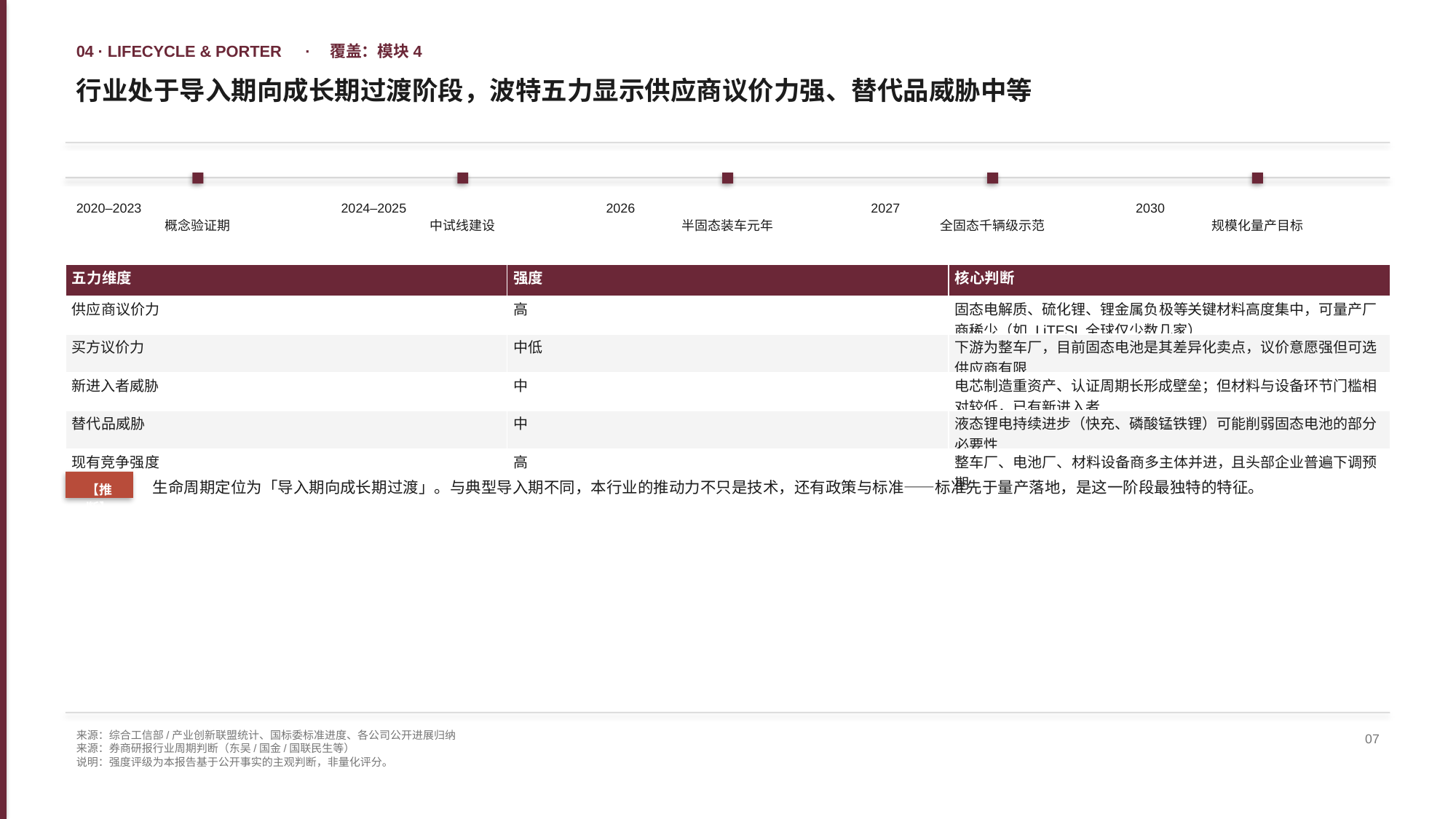

04 · LIFECYCLE & PORTER　·　覆盖：模块4
行业处于导入期向成长期过渡阶段，波特五力显示供应商议价力强、替代品威胁中等

2020–2023
概念验证期
2024–2025
中试线建设
2026
半固态装车元年
2027
全固态千辆级示范
2030
规模化量产目标
| 五力维度 | 强度 | 核心判断 |
| --- | --- | --- |
| 供应商议价力 | 高 | 固态电解质、硫化锂、锂金属负极等关键材料高度集中，可量产厂商稀少（如 LiTFSI 全球仅少数几家） |
| 买方议价力 | 中低 | 下游为整车厂，目前固态电池是其差异化卖点，议价意愿强但可选供应商有限 |
| 新进入者威胁 | 中 | 电芯制造重资产、认证周期长形成壁垒；但材料与设备环节门槛相对较低，已有新进入者 |
| 替代品威胁 | 中 | 液态锂电持续进步（快充、磷酸锰铁锂）可能削弱固态电池的部分必要性 |
| 现有竞争强度 | 高 | 整车厂、电池厂、材料设备商多主体并进，且头部企业普遍下调预期 |
生命周期定位为「导入期向成长期过渡」。与典型导入期不同，本行业的推动力不只是技术，还有政策与标准——标准先于量产落地，是这一阶段最独特的特征。

【推断】

来源：综合工信部/产业创新联盟统计、国标委标准进度、各公司公开进展归纳
来源：券商研报行业周期判断（东吴/国金/国联民生等）
说明：强度评级为本报告基于公开事实的主观判断，非量化评分。
07